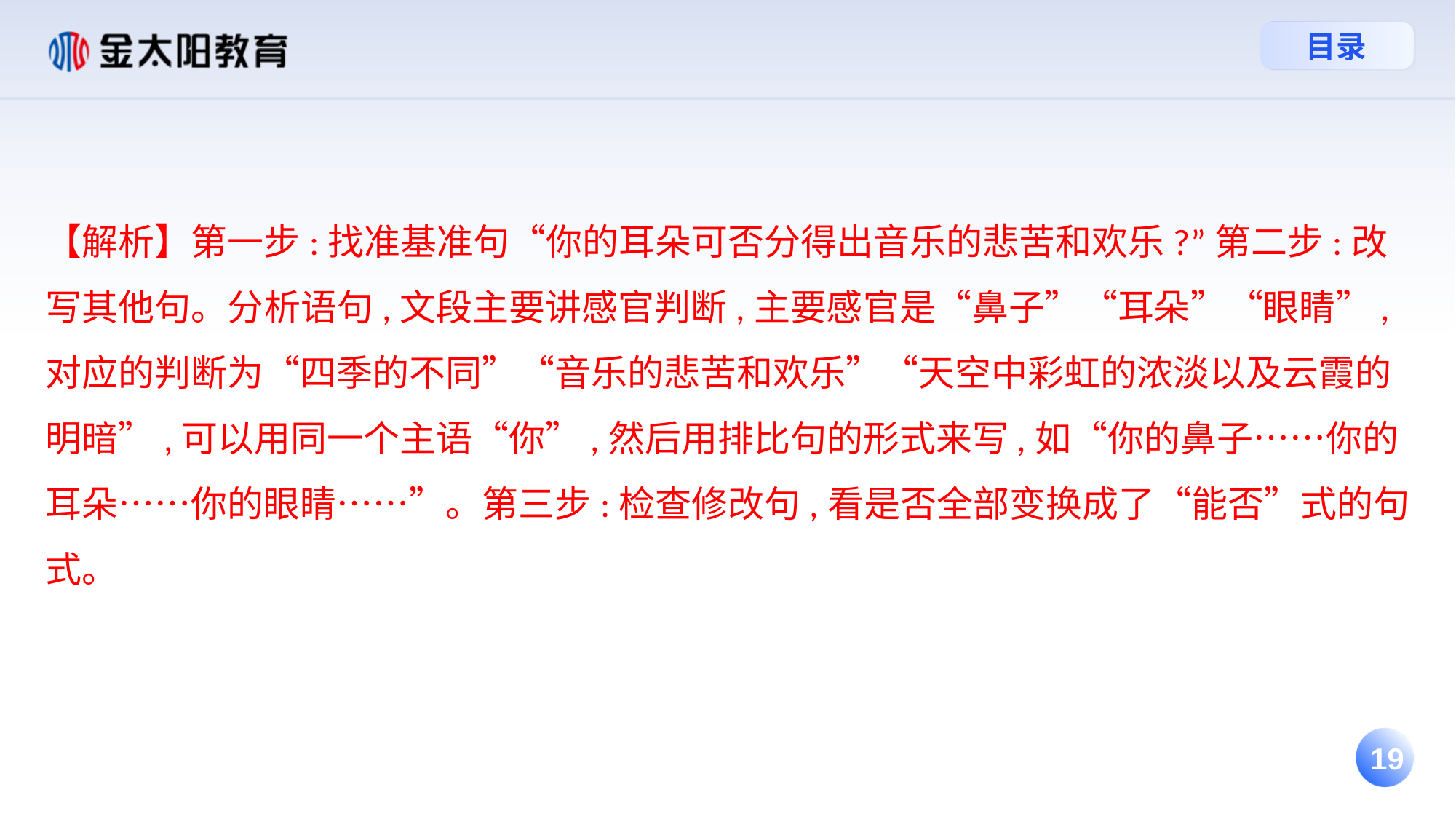

【解析】第一步:找准基准句“你的耳朵可否分得出音乐的悲苦和欢乐?”第二步:改写其他句。分析语句,文段主要讲感官判断,主要感官是“鼻子”“耳朵”“眼睛”,对应的判断为“四季的不同”“音乐的悲苦和欢乐”“天空中彩虹的浓淡以及云霞的明暗”,可以用同一个主语“你”,然后用排比句的形式来写,如“你的鼻子……你的耳朵……你的眼睛……”。第三步:检查修改句,看是否全部变换成了“能否”式的句式。